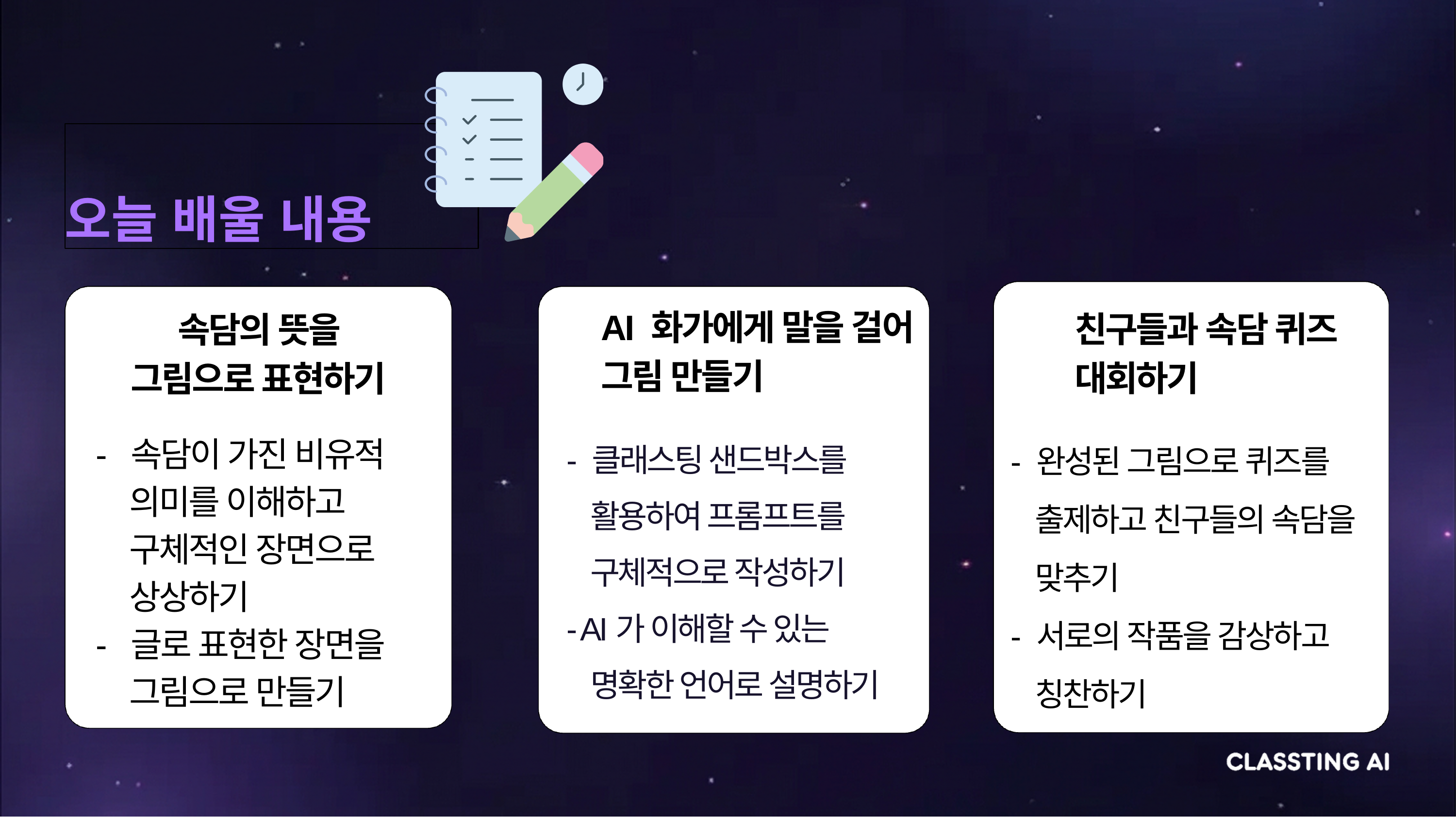

오늘 배울 내용

AI 화가에게 말을 걸어 그림 만들기
친구들과 속담 퀴즈 대회하기

속담의 뜻을 그림으로 표현하기

-  속담이 가진 비유적
   의미를 이해하고
   구체적인 장면으로
   상상하기
-  글로 표현한 장면을
   그림으로 만들기

- 완성된 그림으로 퀴즈를
  출제하고 친구들의 속담을
  맞추기
- 서로의 작품을 감상하고
  칭찬하기

- 클래스팅 샌드박스를
  활용하여 프롬프트를
  구체적으로 작성하기
- AI가 이해할 수 있는
  명확한 언어로 설명하기